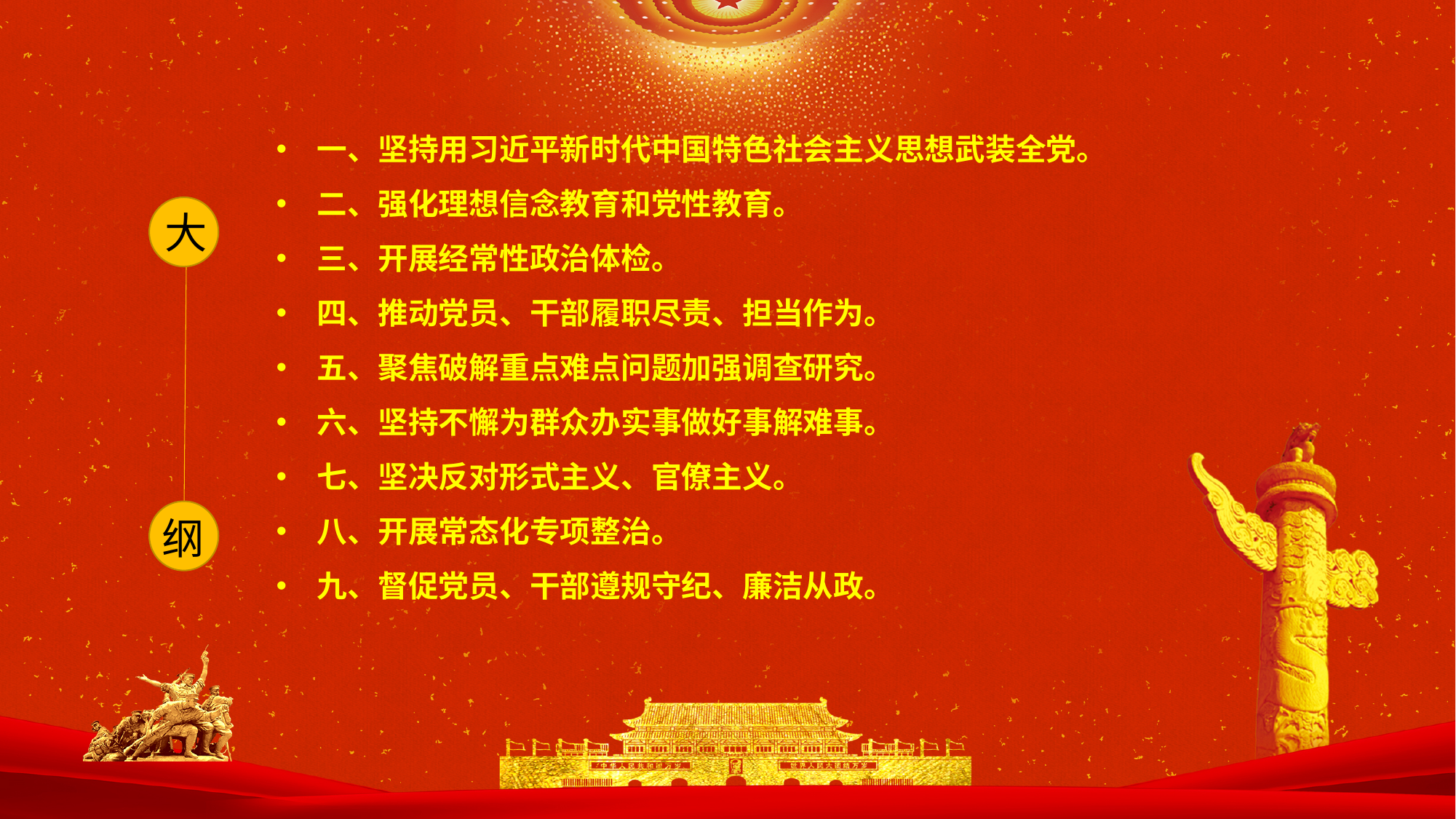

一、坚持用习近平新时代中国特色社会主义思想武装全党。
二、强化理想信念教育和党性教育。
三、开展经常性政治体检。
四、推动党员、干部履职尽责、担当作为。
五、聚焦破解重点难点问题加强调查研究。
六、坚持不懈为群众办实事做好事解难事。
七、坚决反对形式主义、官僚主义。
八、开展常态化专项整治。
九、督促党员、干部遵规守纪、廉洁从政。

大

纲